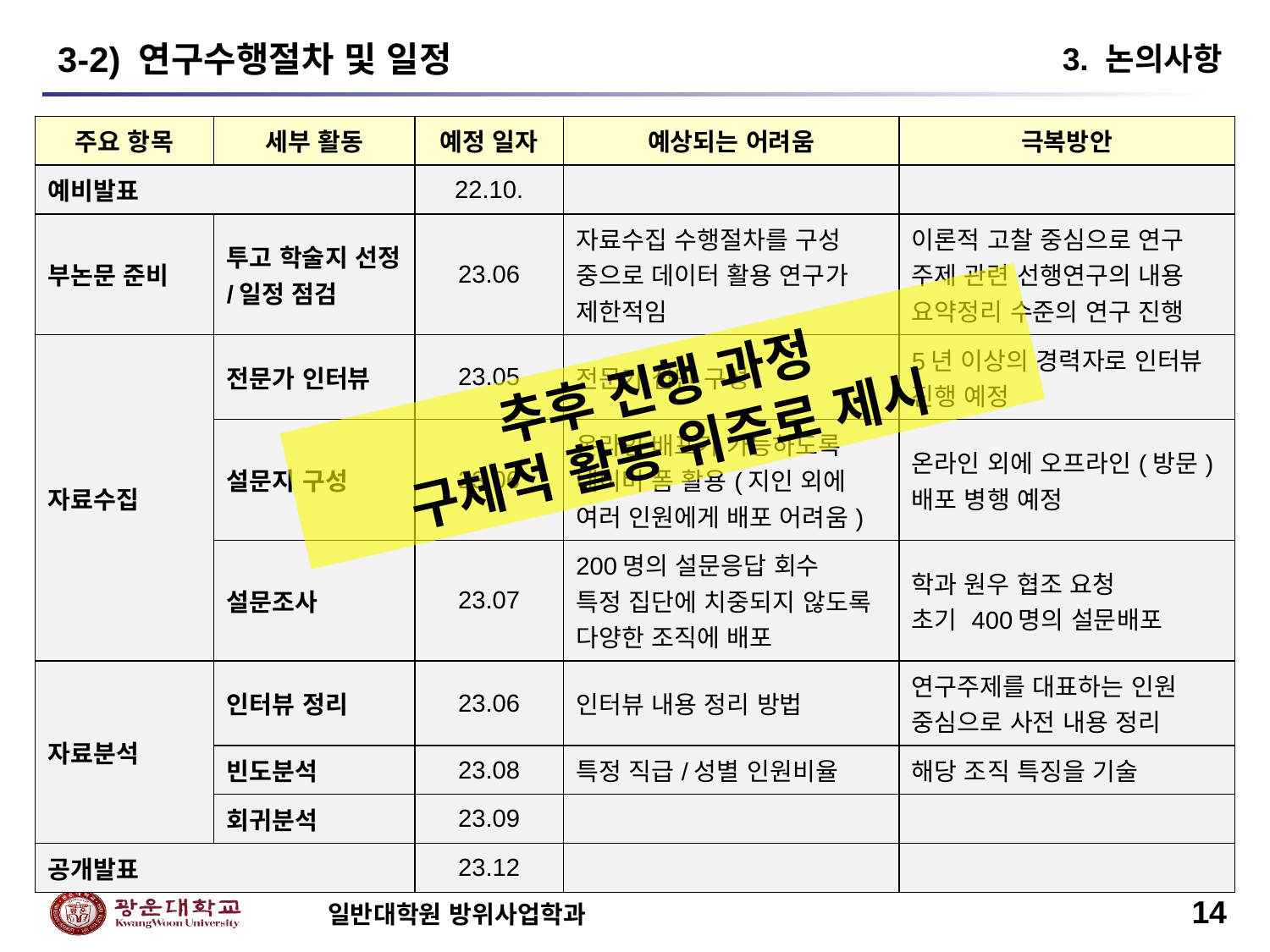

3-2) 연구수행절차 및 일정
3. 논의사항
| 주요 항목 | 세부 활동 | 예정 일자 | 예상되는 어려움 | 극복방안 |
| --- | --- | --- | --- | --- |
| 예비발표 |  | 22.10. |  |  |
| 부논문 준비 | 투고 학술지 선정/일정 점검 | 23.06 | 자료수집 수행절차를 구성 중으로 데이터 활용 연구가 제한적임 | 이론적 고찰 중심으로 연구 주제 관련 선행연구의 내용 요약정리 수준의 연구 진행 |
| 자료수집 | 전문가 인터뷰 | 23.05 | 전문가 집단 구성 | 5년 이상의 경력자로 인터뷰 진행 예정 |
| 자료수집 | 설문지 구성 | 23.06 | 온라인 배포가 가능하도록 네이버 폼 활용(지인 외에 여러 인원에게 배포 어려움) | 온라인 외에 오프라인(방문) 배포 병행 예정 |
|  | 설문조사 | 23.07 | 200명의 설문응답 회수 특정 집단에 치중되지 않도록 다양한 조직에 배포 | 학과 원우 협조 요청 초기 400명의 설문배포 |
| 자료분석 | 인터뷰 정리 | 23.06 | 인터뷰 내용 정리 방법 | 연구주제를 대표하는 인원 중심으로 사전 내용 정리 |
| 자료분석 | 빈도분석 | 23.08 | 특정 직급/성별 인원비율 | 해당 조직 특징을 기술 |
|  | 회귀분석 | 23.09 |  |  |
| 공개발표 |  | 23.12 |  |  |
추후 진행 과정
구체적 활동 위주로 제시